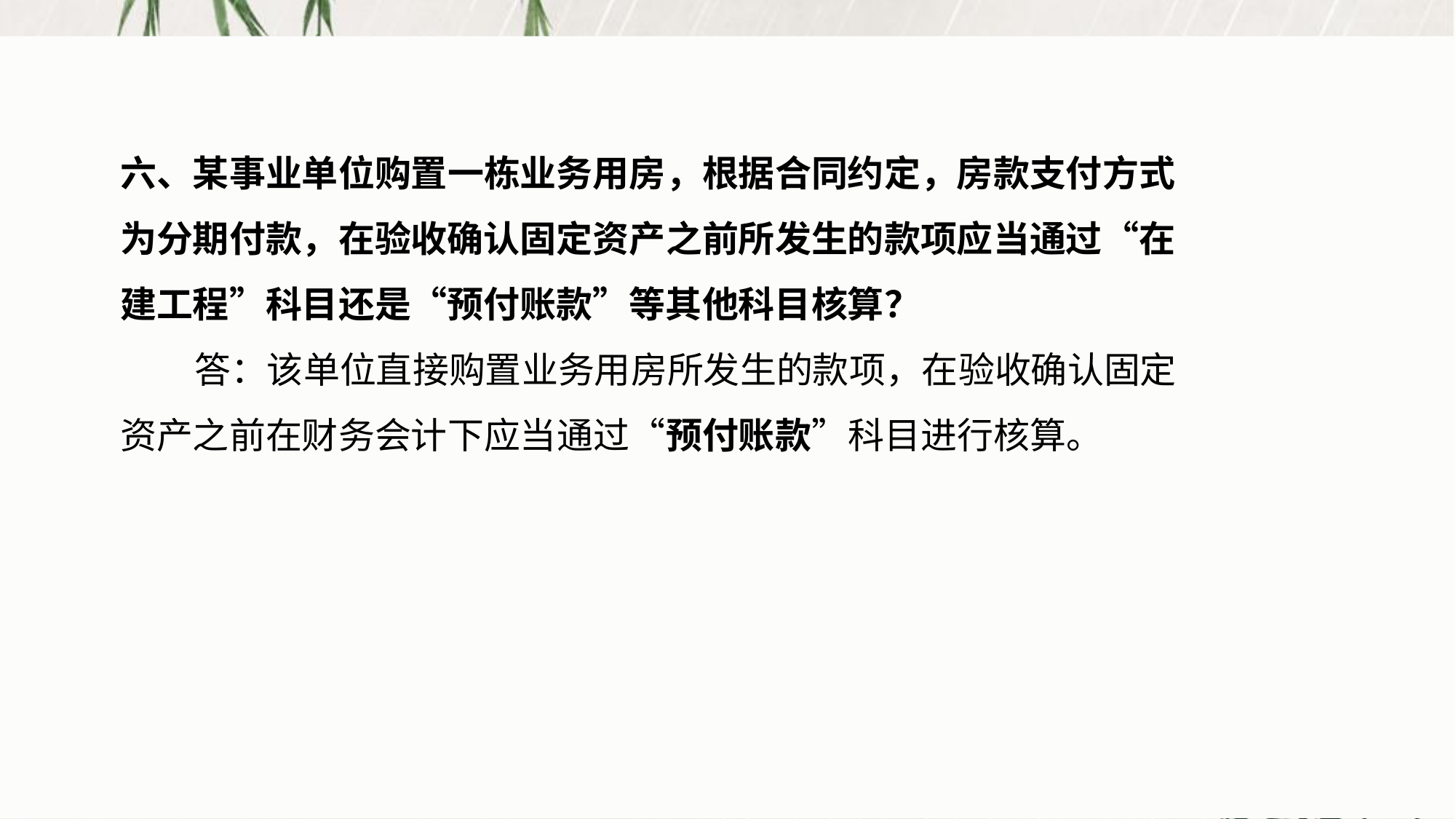

六、某事业单位购置一栋业务用房，根据合同约定，房款支付方式为分期付款，在验收确认固定资产之前所发生的款项应当通过“在建工程”科目还是“预付账款”等其他科目核算？
        答：该单位直接购置业务用房所发生的款项，在验收确认固定资产之前在财务会计下应当通过“预付账款”科目进行核算。